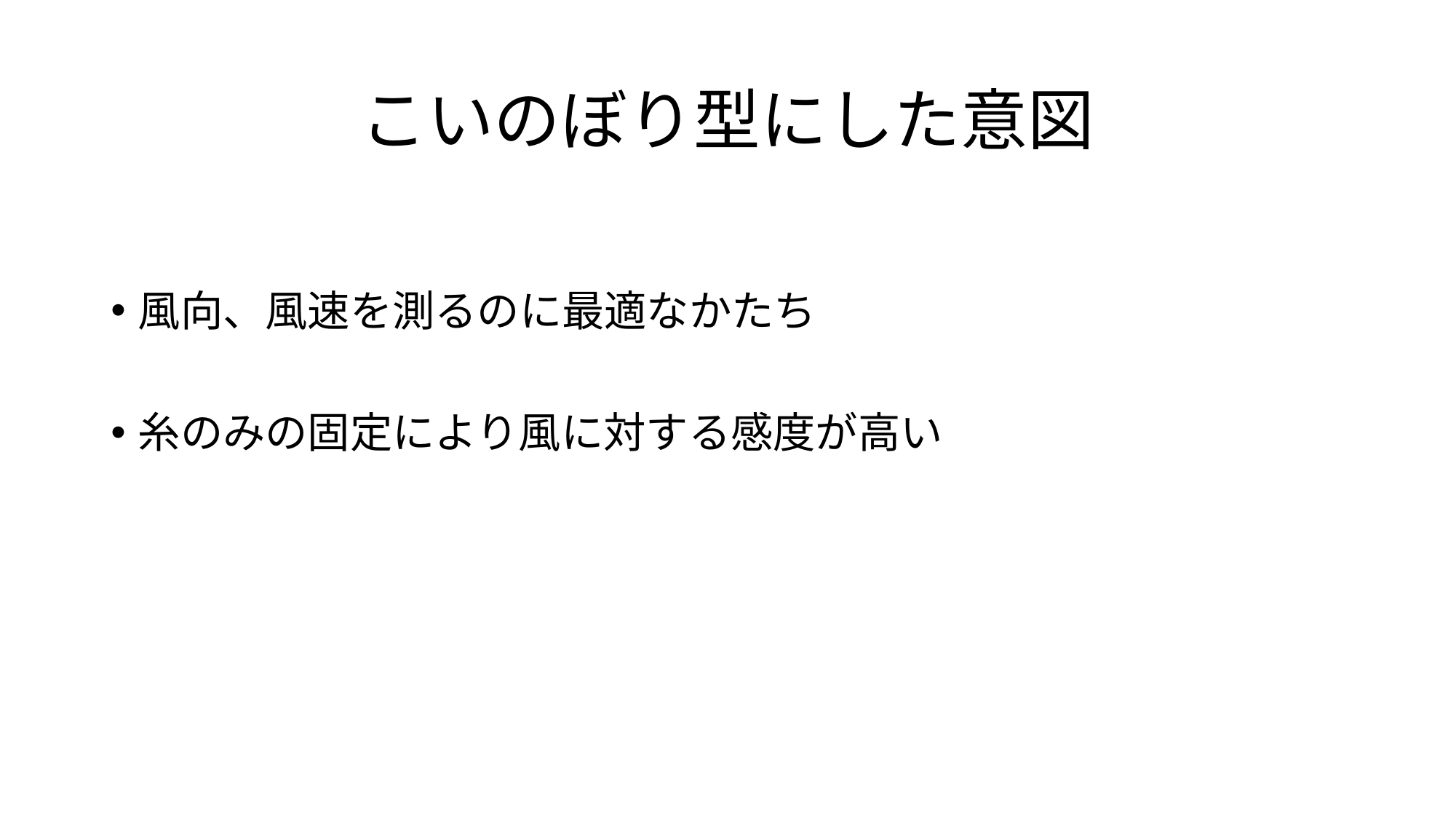

# こいのぼり型にした意図

風向、風速を測るのに最適なかたち

糸のみの固定により風に対する感度が高い